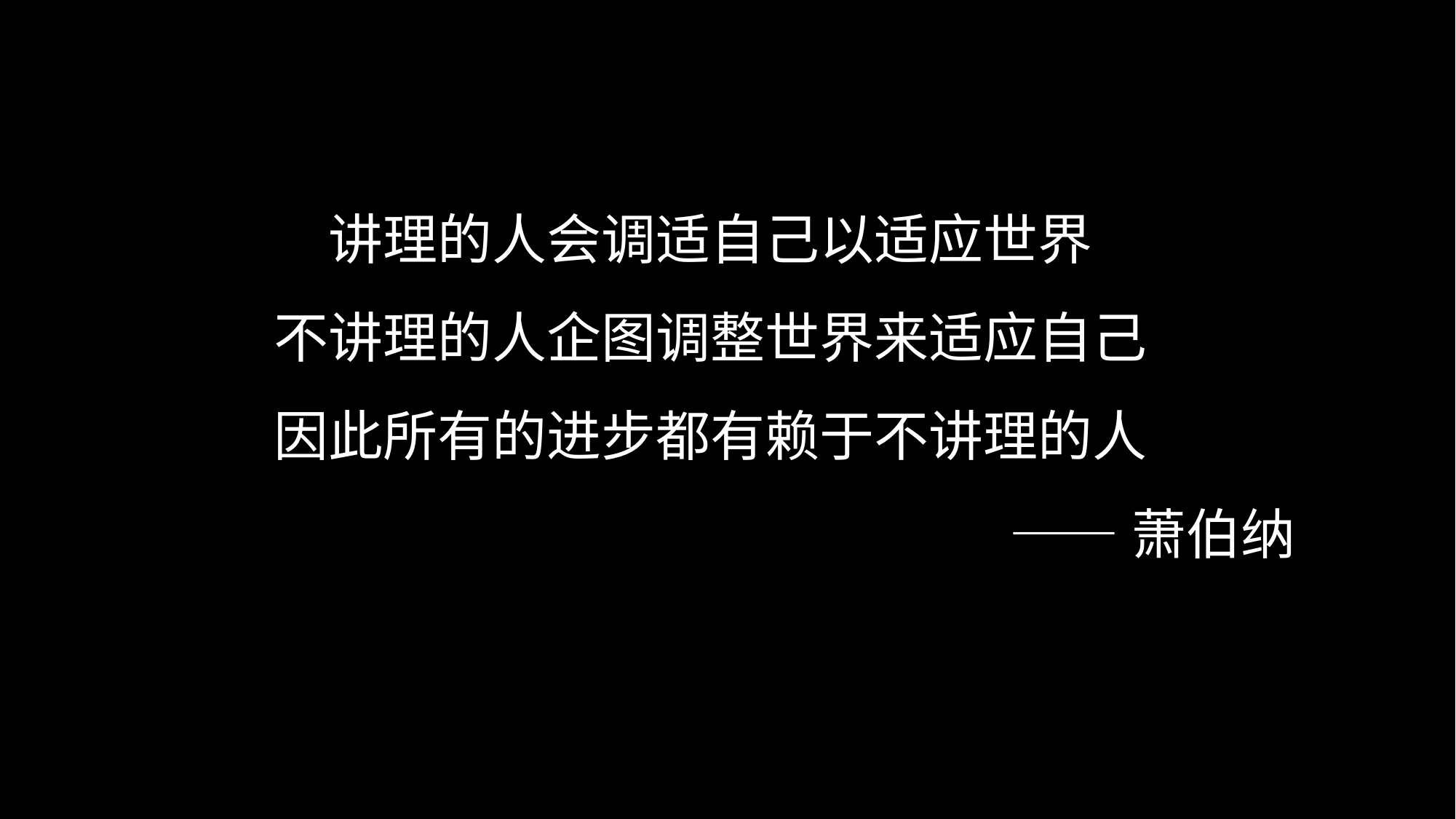

讲理的人会调适自己以适应世界
不讲理的人企图调整世界来适应自己
因此所有的进步都有赖于不讲理的人
——萧伯纳
#